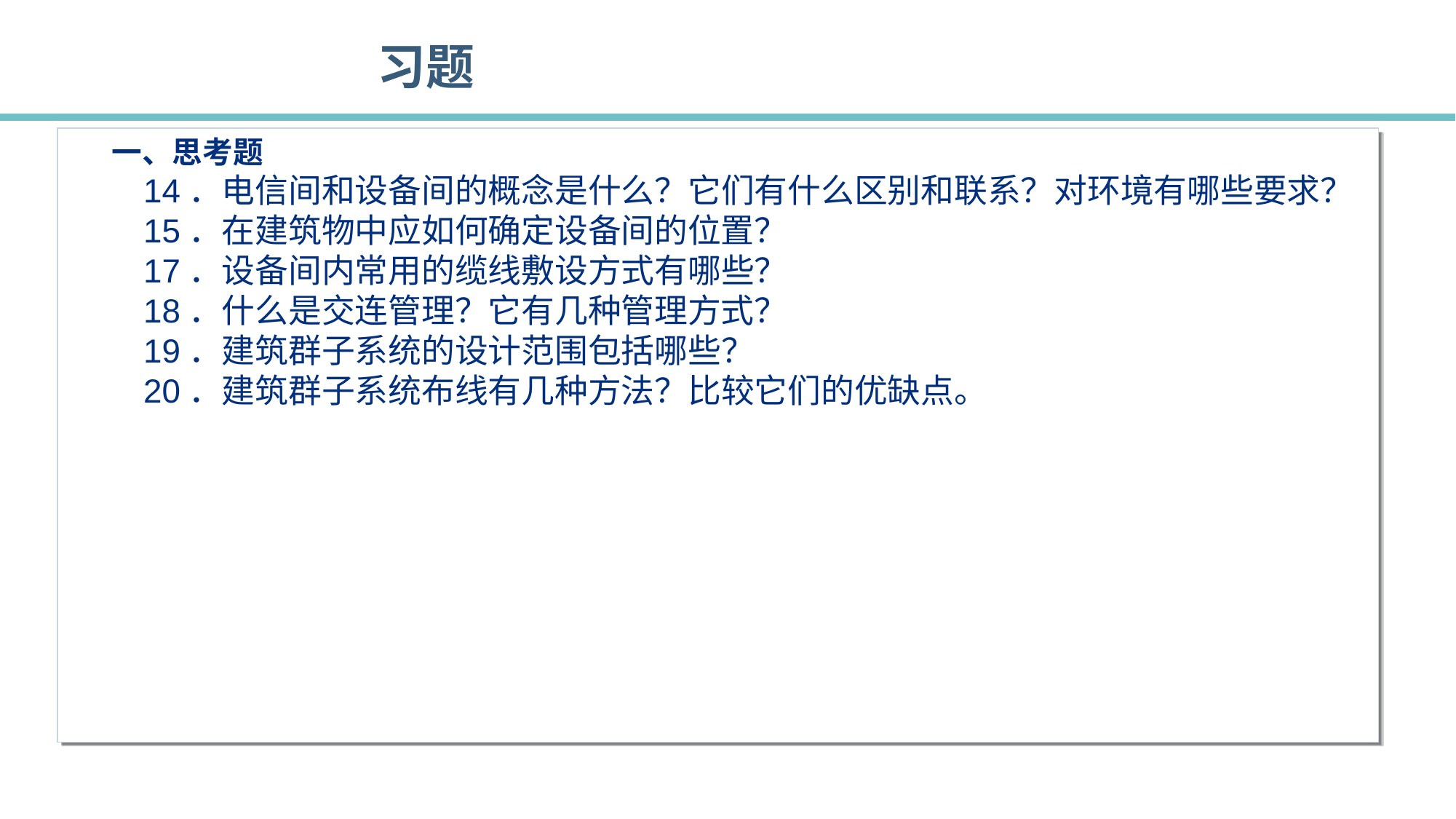

习题
一、思考题
14．电信间和设备间的概念是什么？它们有什么区别和联系？对环境有哪些要求？
15．在建筑物中应如何确定设备间的位置？
17．设备间内常用的缆线敷设方式有哪些？
18．什么是交连管理？它有几种管理方式？
19．建筑群子系统的设计范围包括哪些？
20．建筑群子系统布线有几种方法？比较它们的优缺点。